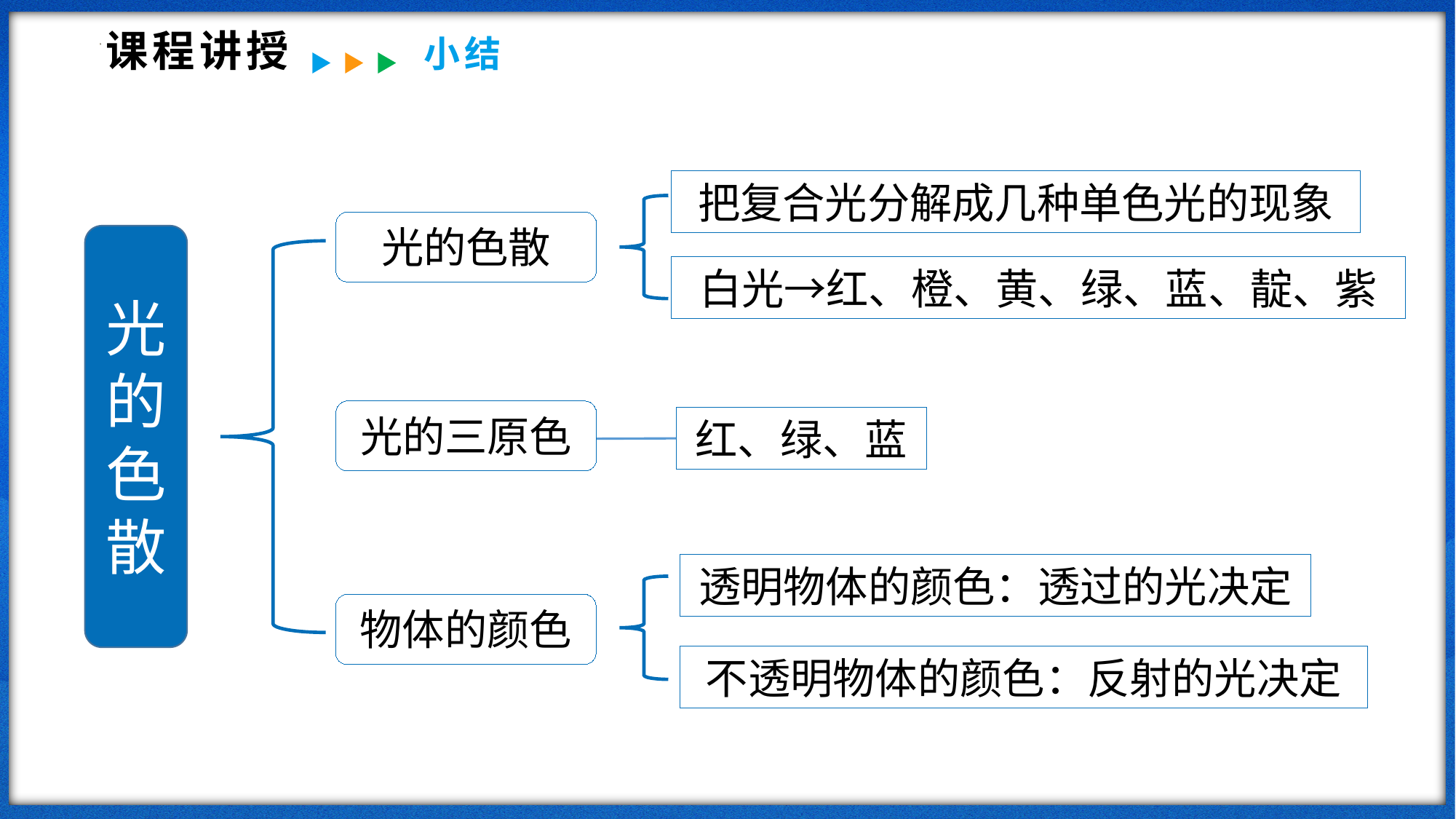

课程讲授
小结

把复合光分解成几种单色光的现象

光的色散
光的色散

白光→红、橙、黄、绿、蓝、靛、紫
光的三原色
红、绿、蓝
透明物体的颜色：透过的光决定

物体的颜色
不透明物体的颜色：反射的光决定